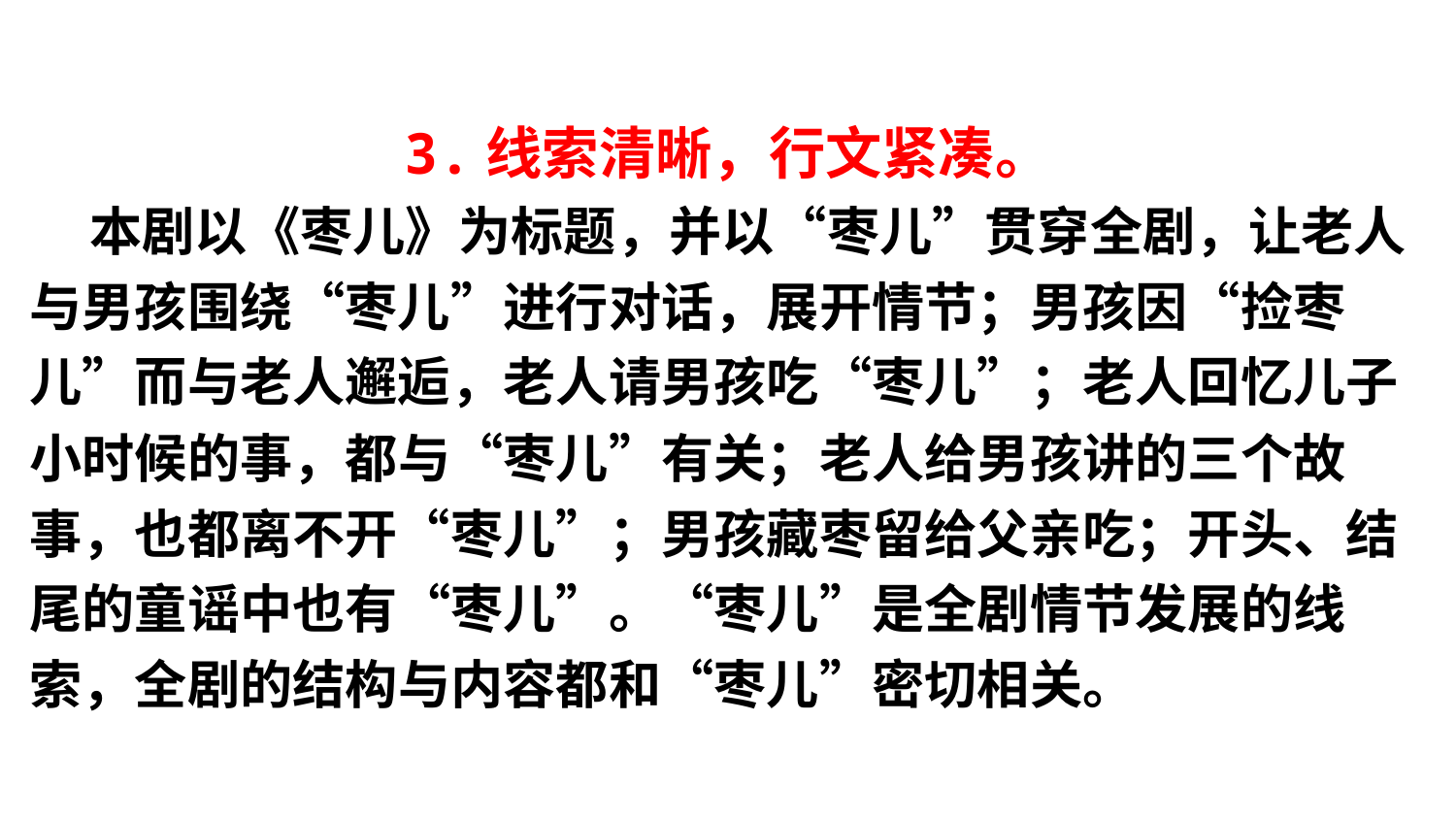

3.线索清晰，行文紧凑。
    本剧以《枣儿》为标题，并以“枣儿”贯穿全剧，让老人与男孩围绕“枣儿”进行对话，展开情节；男孩因“捡枣儿”而与老人邂逅，老人请男孩吃“枣儿”；老人回忆儿子小时候的事，都与“枣儿”有关；老人给男孩讲的三个故事，也都离不开“枣儿”；男孩藏枣留给父亲吃；开头、结尾的童谣中也有“枣儿”。“枣儿”是全剧情节发展的线索，全剧的结构与内容都和“枣儿”密切相关。